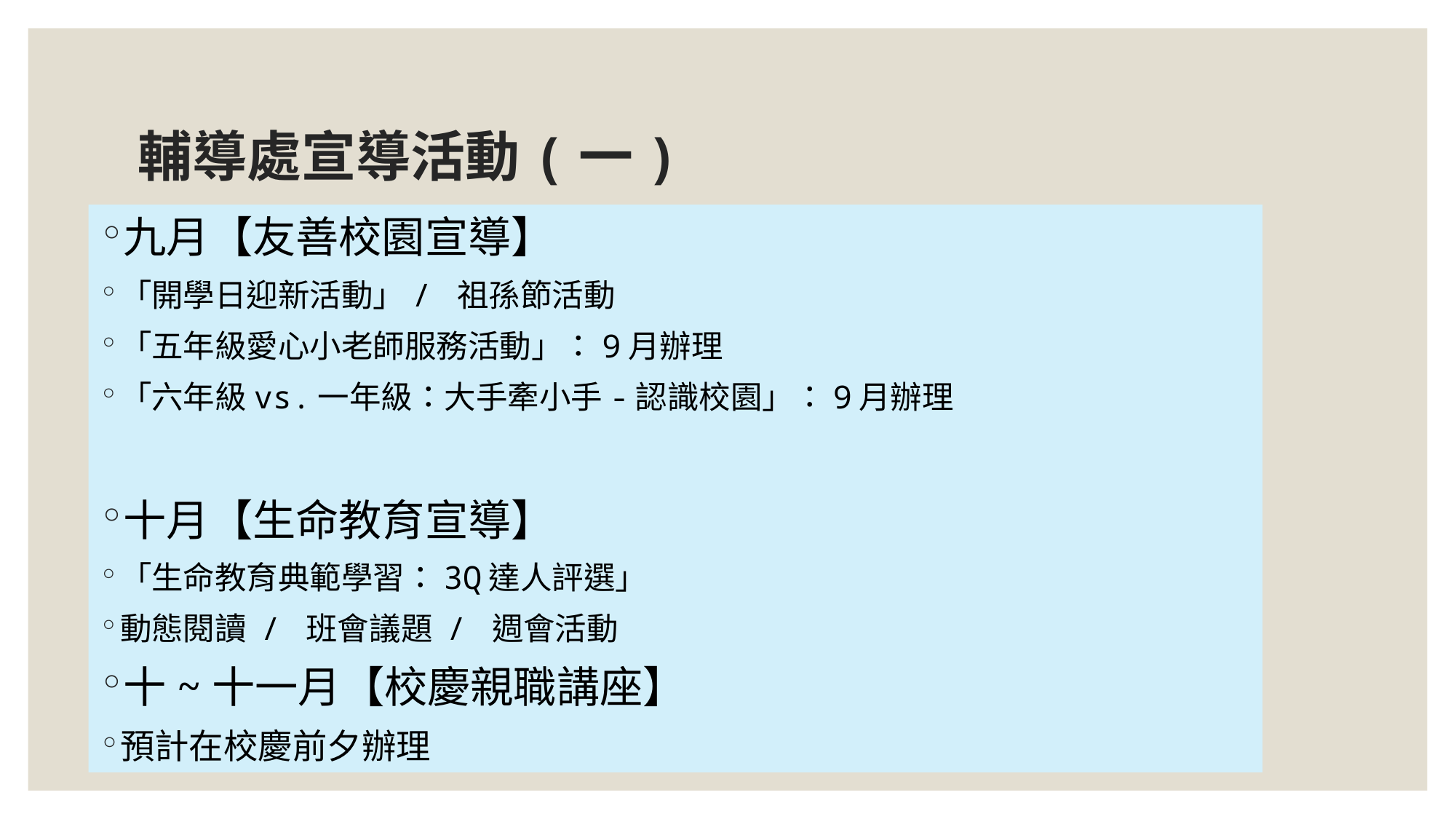

# 輔導處宣導活動(一)
九月【友善校園宣導】
「開學日迎新活動」/ 祖孫節活動
「五年級愛心小老師服務活動」：9月辦理
「六年級vs.一年級：大手牽小手-認識校園」：9月辦理

十月【生命教育宣導】
「生命教育典範學習：3Q達人評選」
動態閱讀 / 班會議題 / 週會活動
十~十一月【校慶親職講座】
預計在校慶前夕辦理